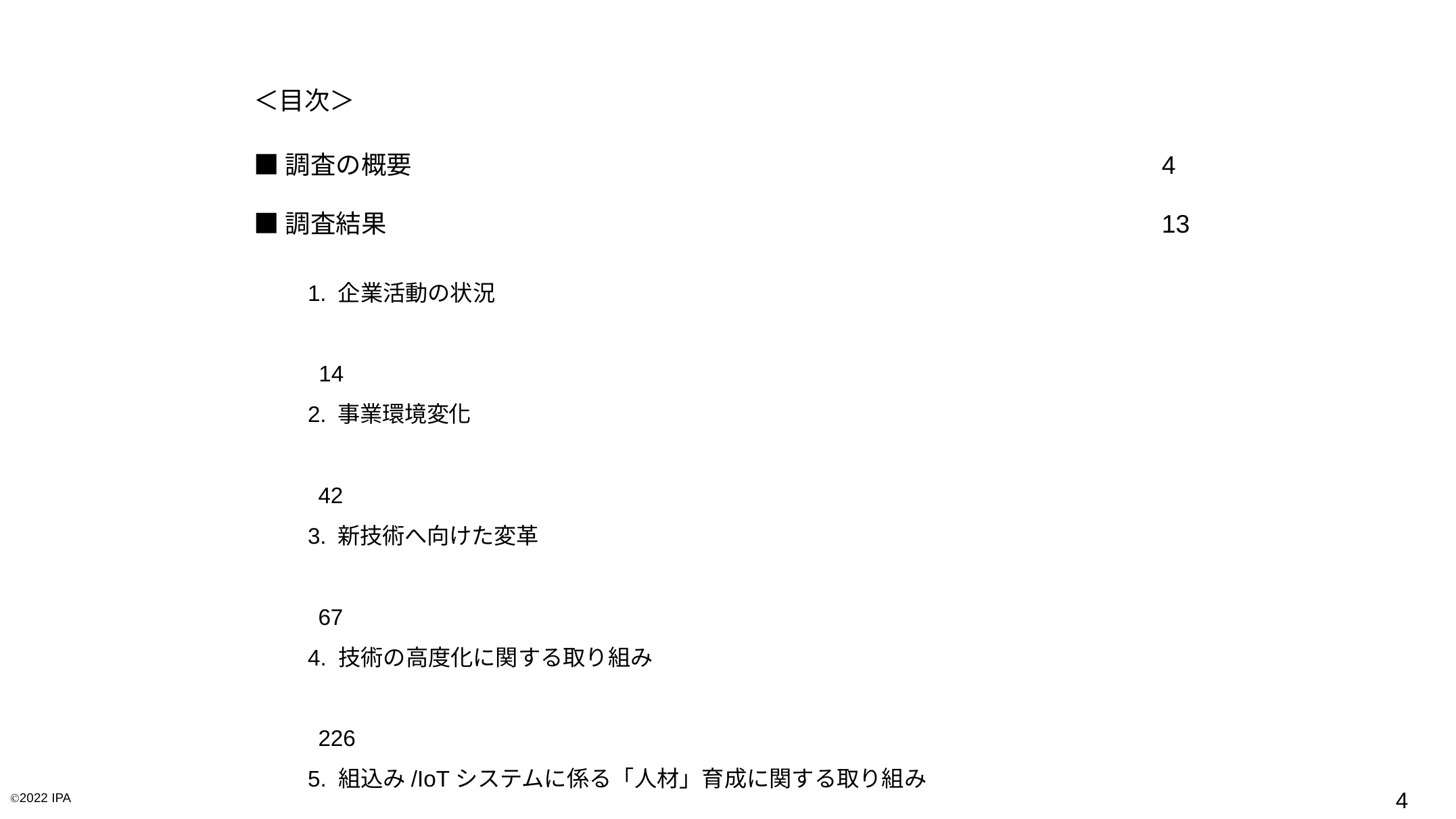

＜目次＞

■調査の概要 	 4

■調査結果 	 13

1. 企業活動の状況  	 14
2. 事業環境変化 	 42
3. 新技術へ向けた変革 	 67
4. 技術の高度化に関する取り組み 	 226
5. 組込み/IoTシステムに係る「人材」育成に関する取り組み 	 258